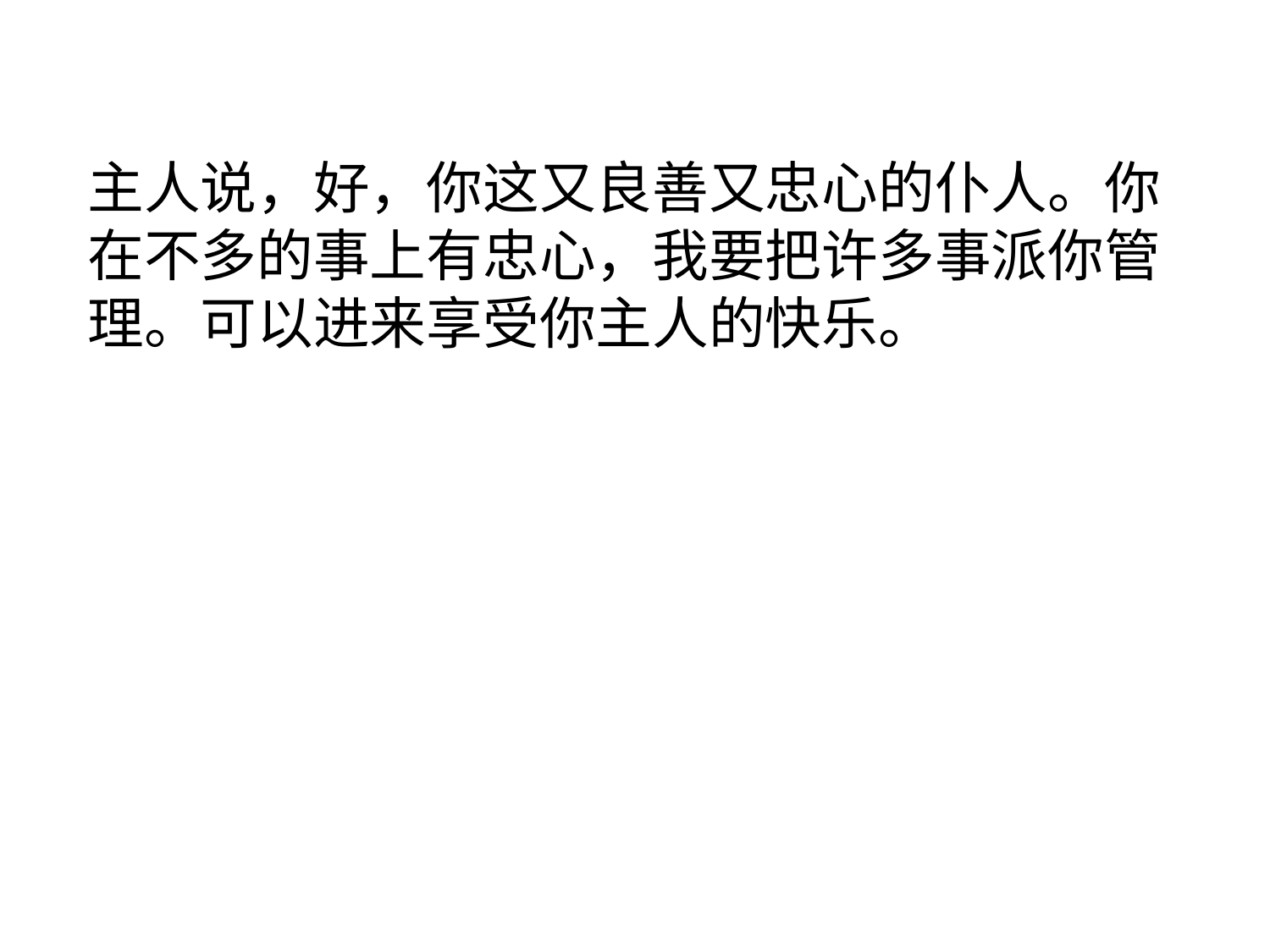

主人说，好，你这又良善又忠心的仆人。你在不多的事上有忠心，我要把许多事派你管理。可以进来享受你主人的快乐。